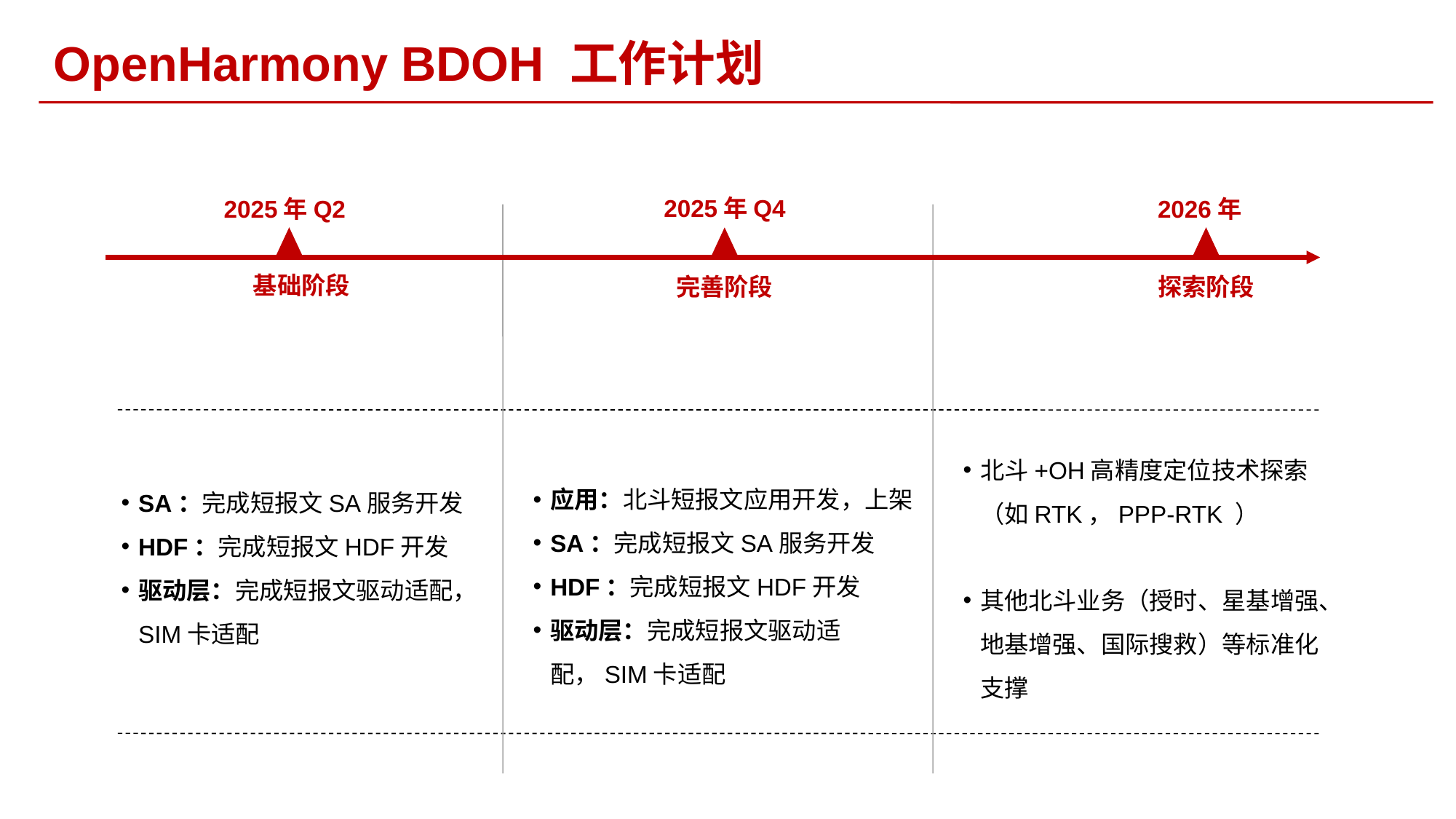

OpenHarmony BDOH 工作计划

2025年Q4
2025年Q2
2026年

基础阶段
完善阶段
探索阶段

北斗+OH高精度定位技术探索（如RTK，PPP-RTK ）

其他北斗业务（授时、星基增强、地基增强、国际搜救）等标准化支撑
应用：北斗短报文应用开发，上架
SA：完成短报文SA服务开发
HDF：完成短报文HDF开发
驱动层：完成短报文驱动适配，SIM卡适配
SA：完成短报文SA服务开发
HDF：完成短报文HDF开发
驱动层：完成短报文驱动适配，SIM卡适配